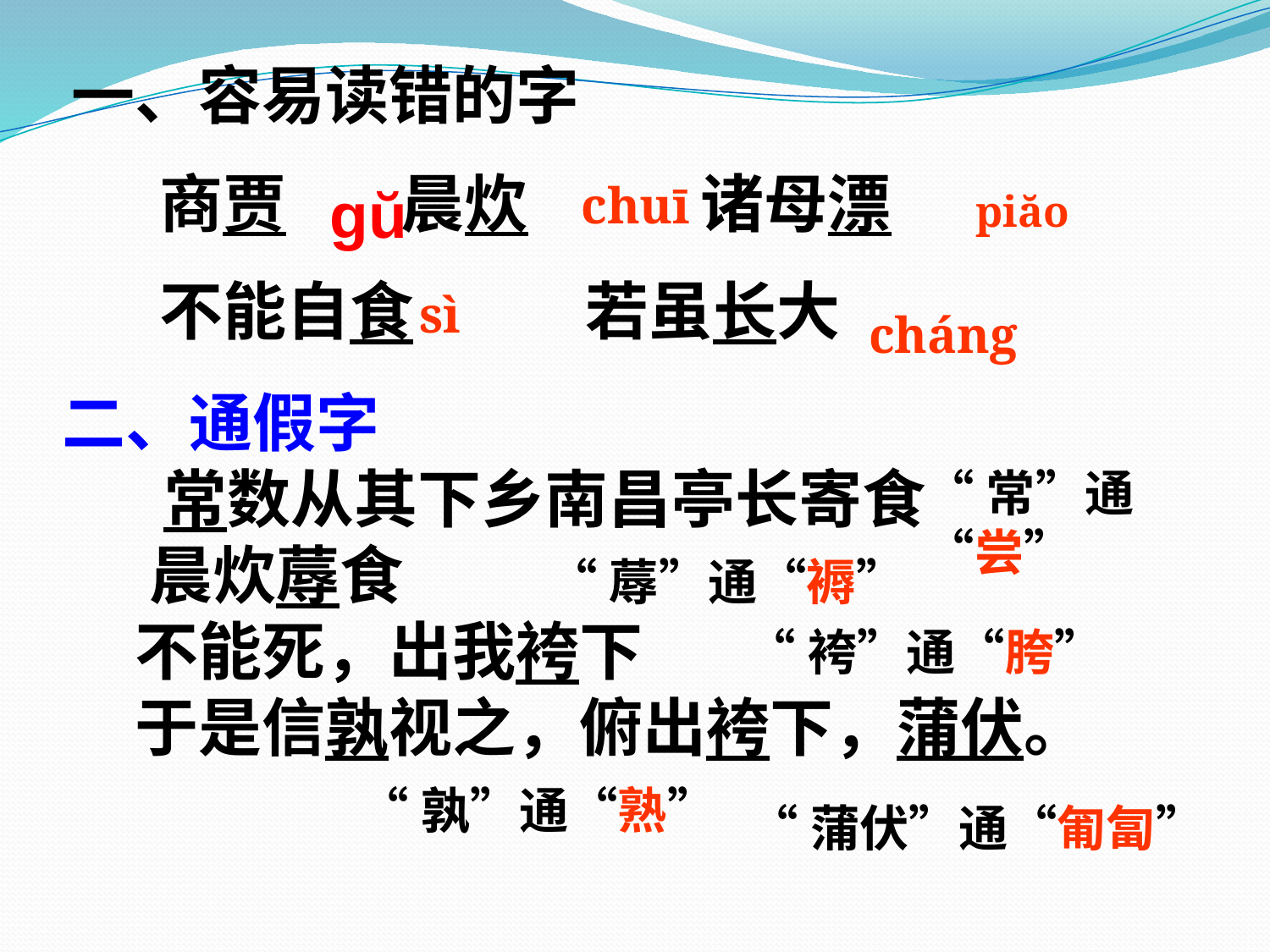

一、容易读错的字
     商贾        晨炊            诸母漂
     不能自食            若虽长大
gŭ
chuī
piăo
sì

cháng

二、通假字
      常数从其下乡南昌亭长寄食
     晨炊蓐食
    不能死，出我袴下
    于是信孰视之，俯出袴下，蒲伏。
“常”通“尝”

“蓐”通“褥”
“袴”通“胯”

  “蒲伏”通“匍匐”
“孰”通“熟”